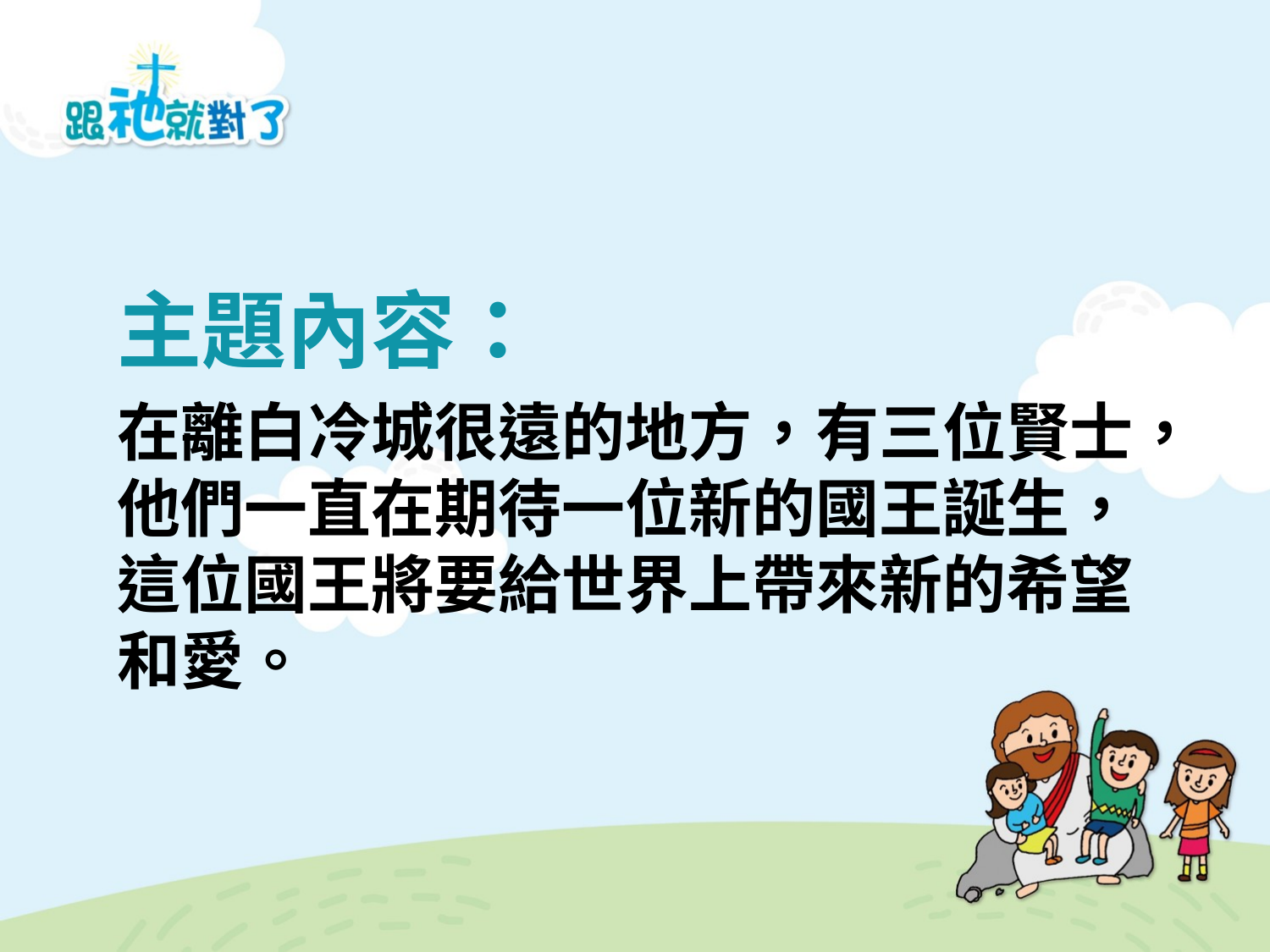

主題內容：
在離白冷城很遠的地方，有三位賢士，他們一直在期待一位新的國王誕生，這位國王將要給世界上帶來新的希望和愛。